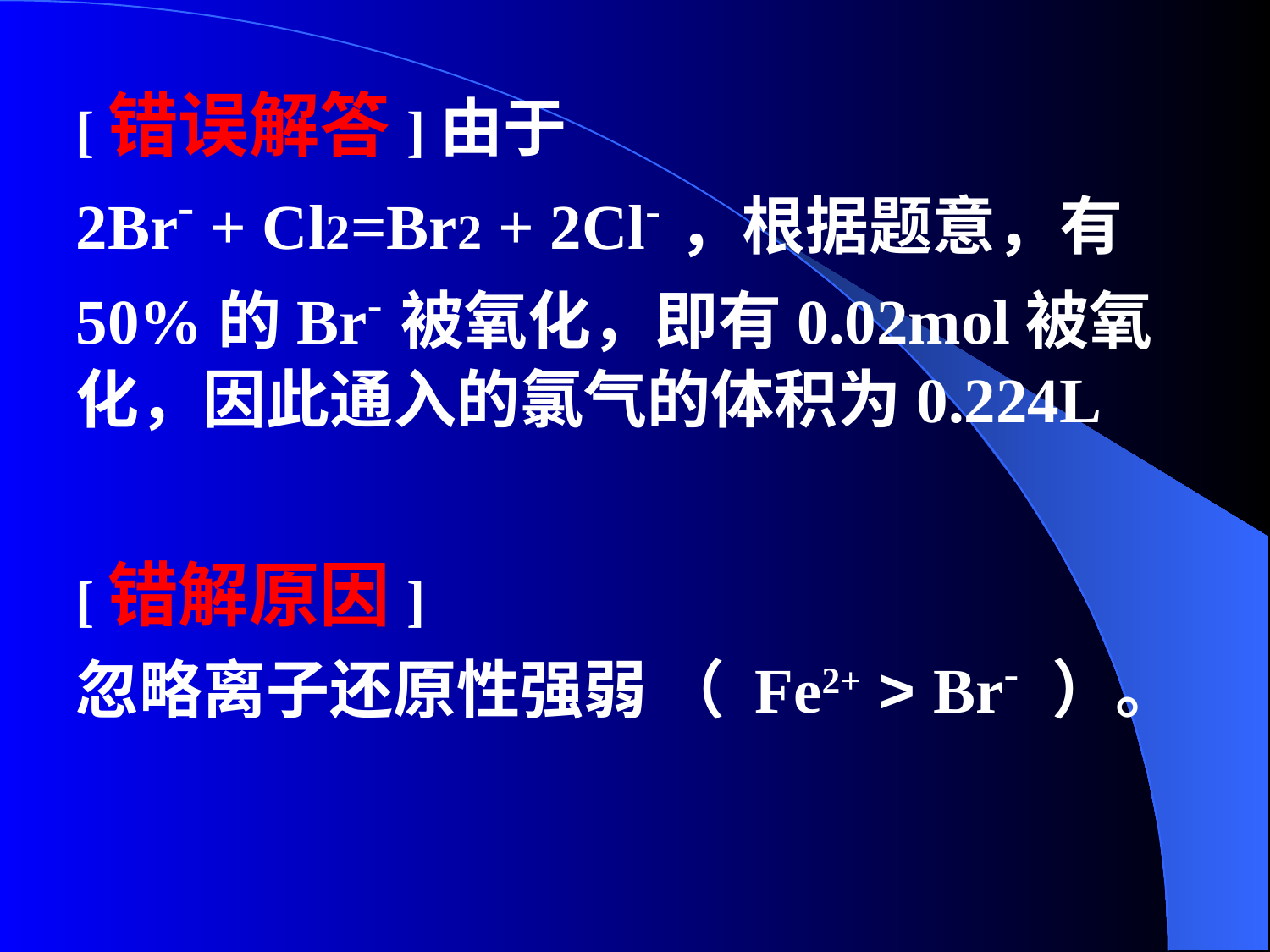

[错误解答]由于2Br- + Cl2=Br2 + 2Cl-，根据题意，有50%的Br-被氧化，即有0.02mol被氧化，因此通入的氯气的体积为0.224L
[错解原因]                                                      忽略离子还原性强弱 （ Fe2+ > Br- ）。

44